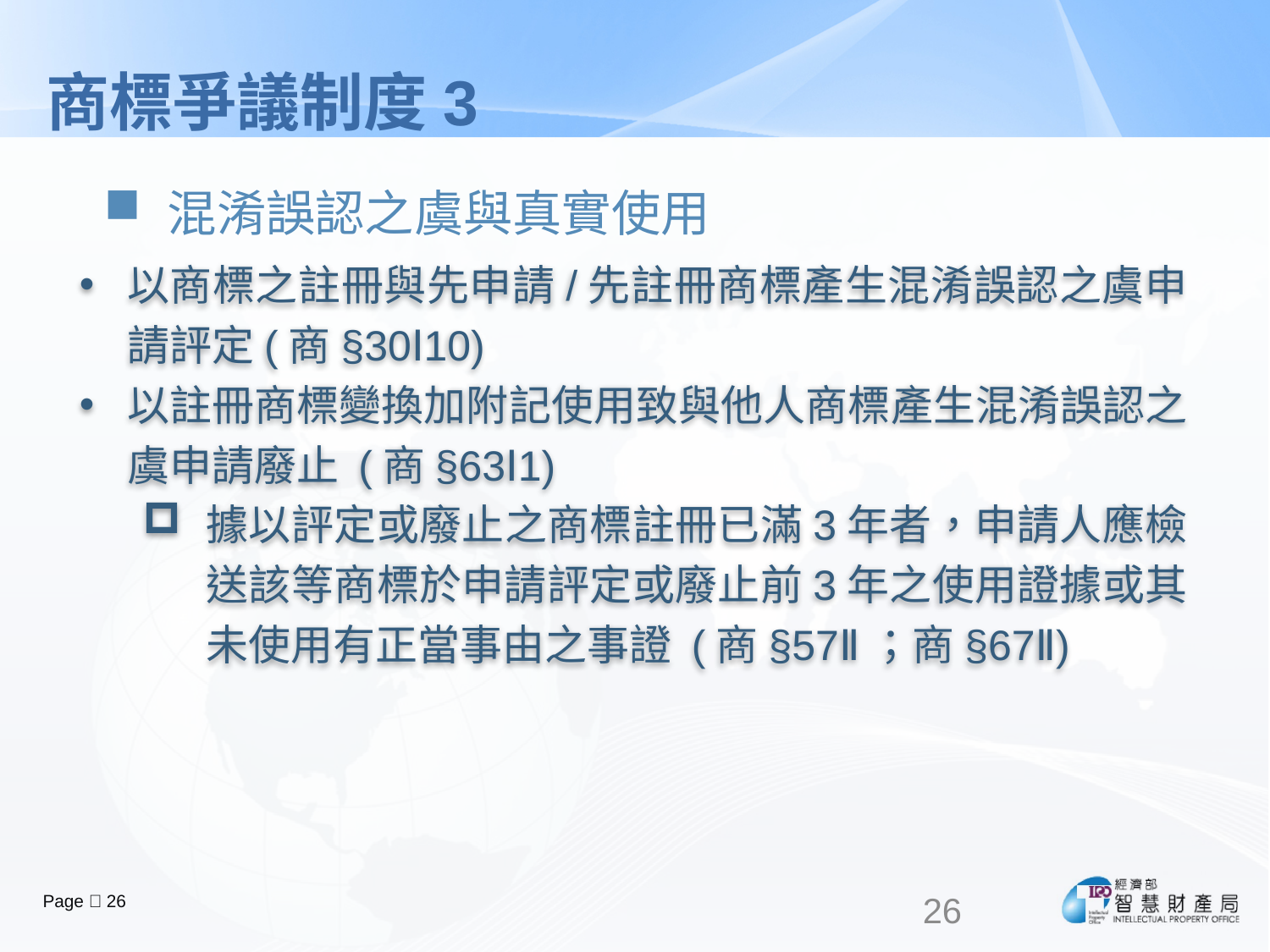

商標爭議制度3
混淆誤認之虞與真實使用
以商標之註冊與先申請/先註冊商標產生混淆誤認之虞申請評定(商§30Ⅰ10)
以註冊商標變換加附記使用致與他人商標產生混淆誤認之虞申請廢止 (商§63Ⅰ1)
據以評定或廢止之商標註冊已滿3年者，申請人應檢送該等商標於申請評定或廢止前3年之使用證據或其未使用有正當事由之事證 (商§57Ⅱ；商§67Ⅱ)

26